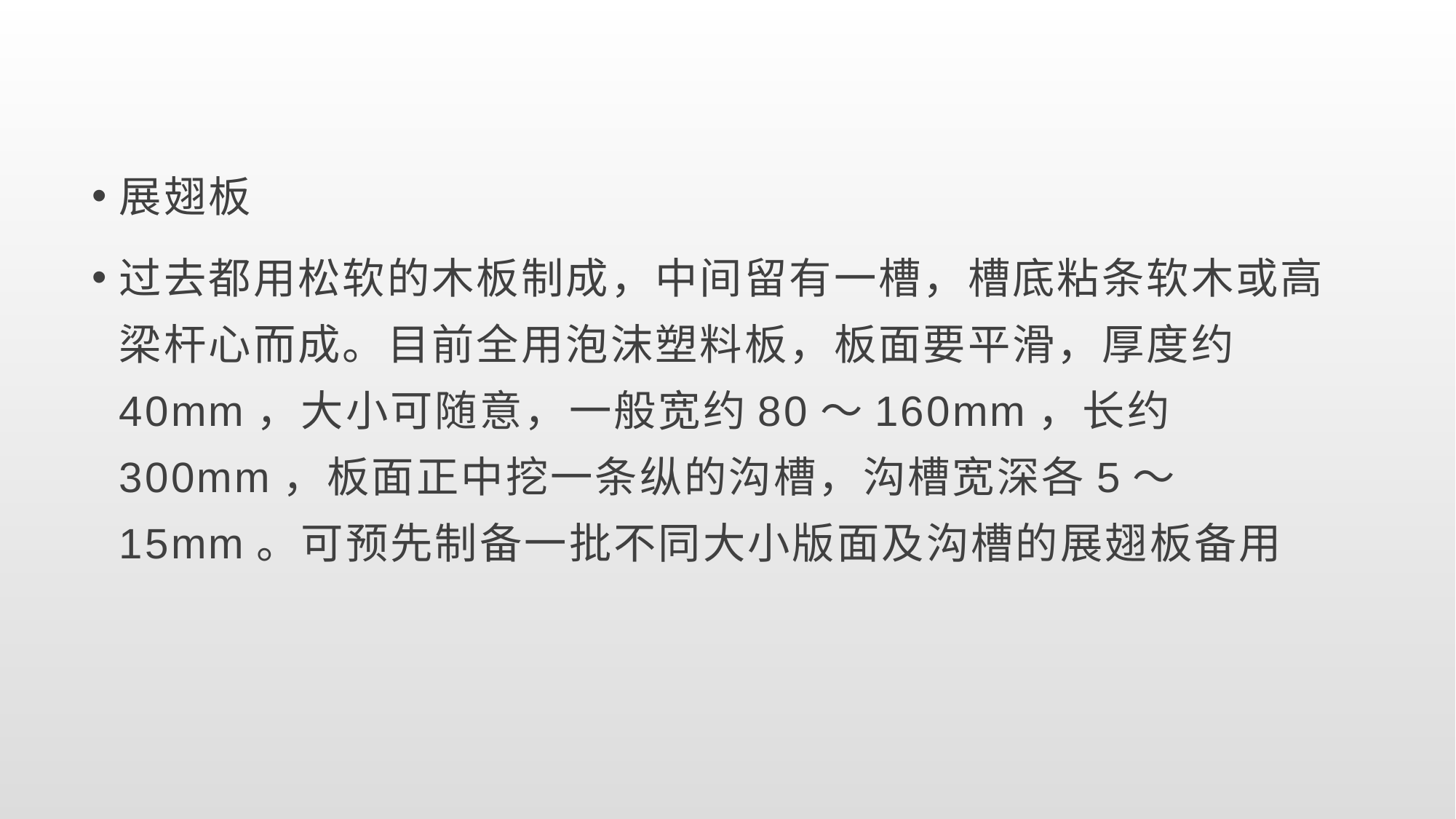

#
展翅板
过去都用松软的木板制成，中间留有一槽，槽底粘条软木或高梁杆心而成。目前全用泡沫塑料板，板面要平滑，厚度约40mm，大小可随意，一般宽约80～160mm，长约300mm，板面正中挖一条纵的沟槽，沟槽宽深各5～15mm。可预先制备一批不同大小版面及沟槽的展翅板备用